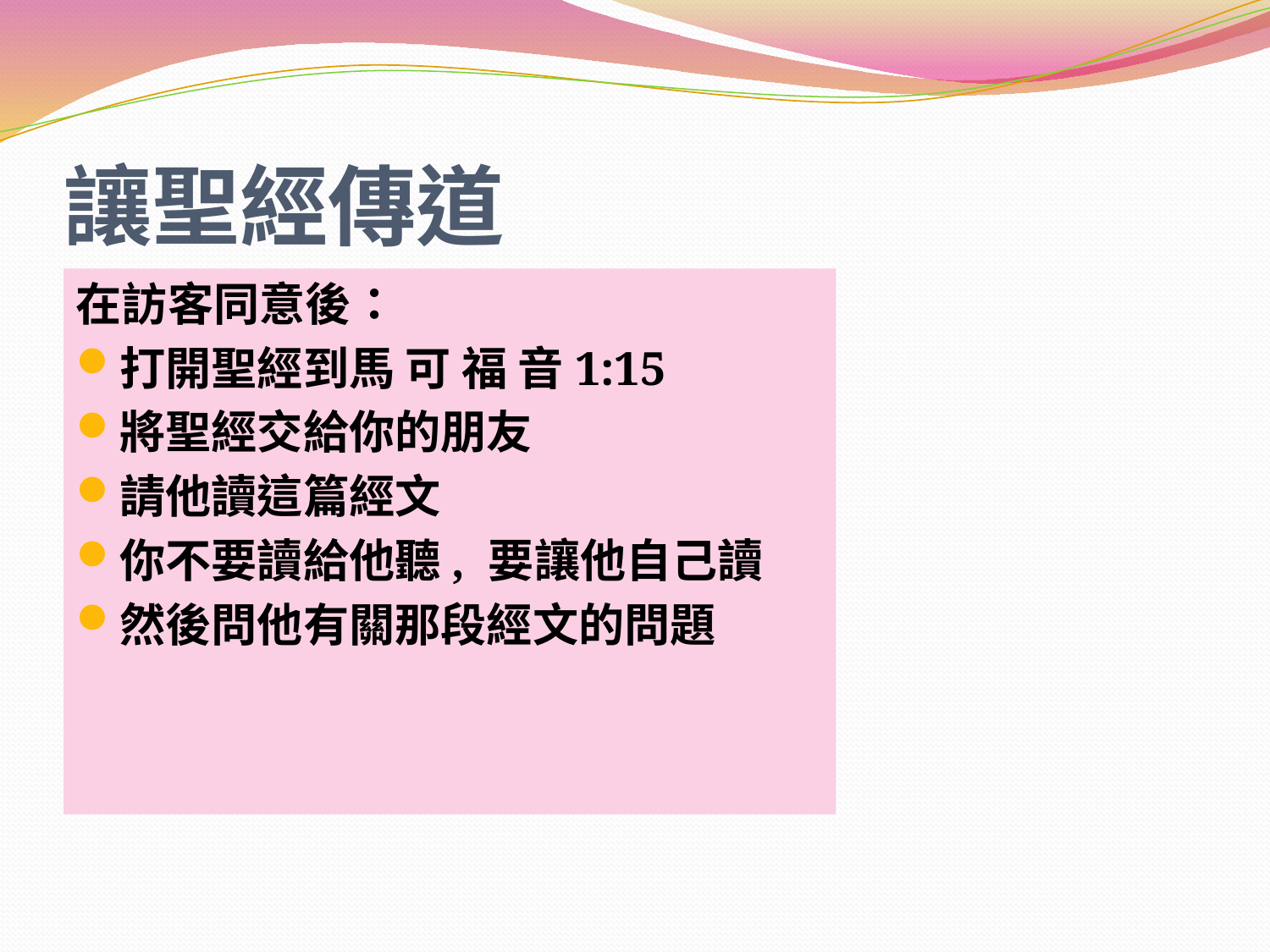

# 讓聖經傳道
在訪客同意後：
打開聖經到馬 可 福 音1:15
將聖經交給你的朋友
請他讀這篇經文
你不要讀給他聽, 要讓他自己讀
然後問他有關那段經文的問題